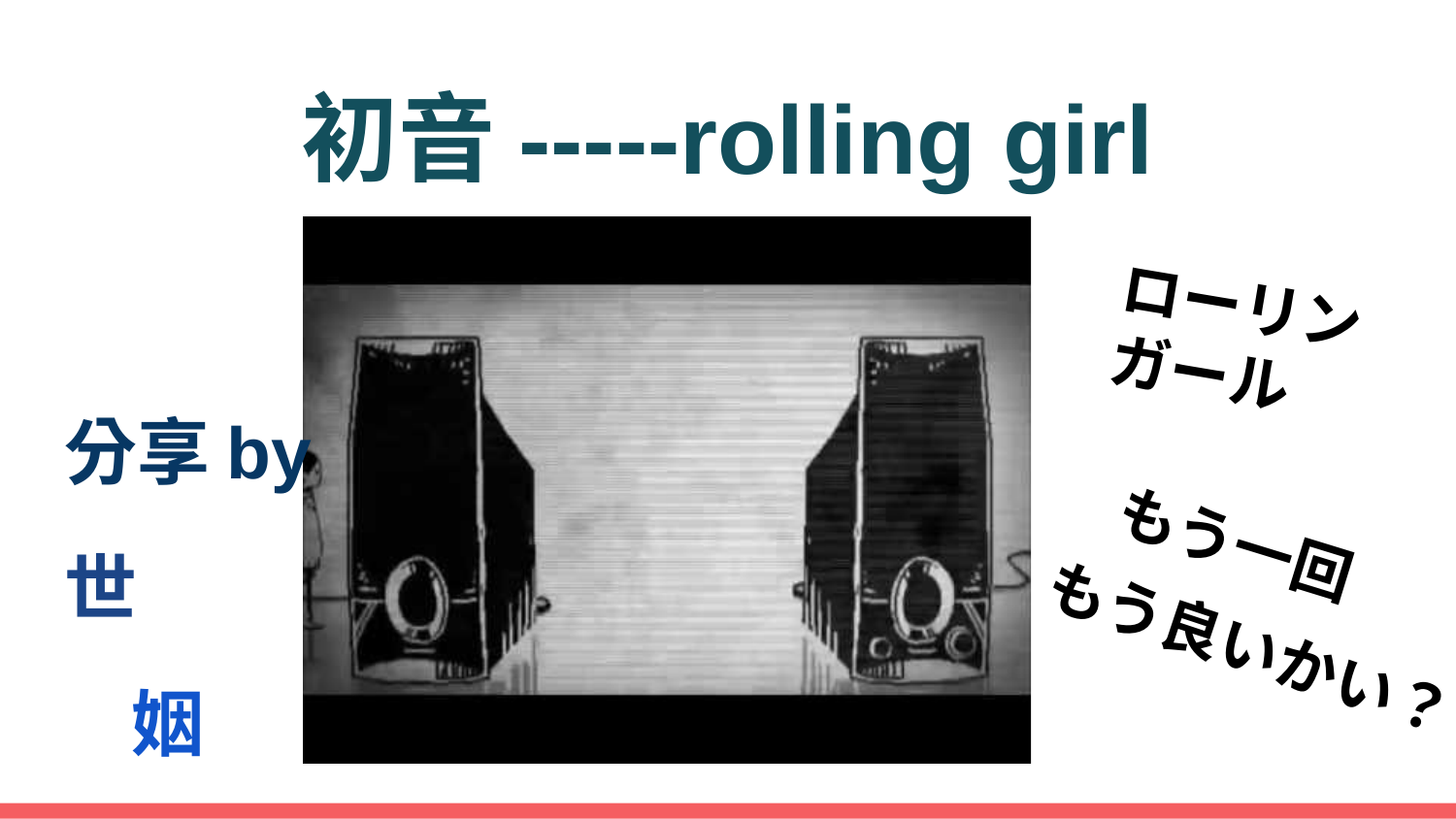

# 初音-----rolling girl

ローリンガール
分享by

もう一回
世
もう良いかい？
姻